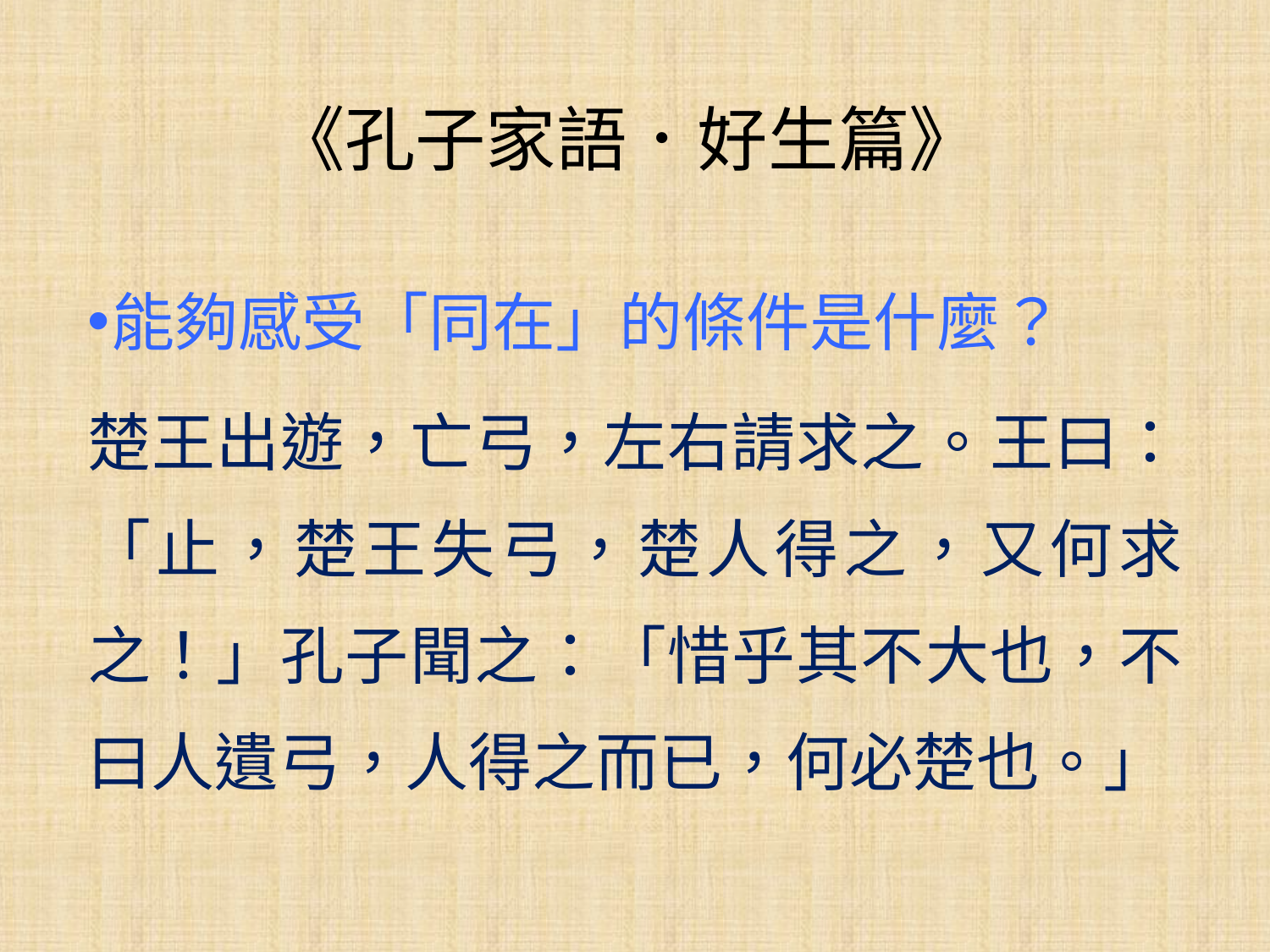

# 《孔子家語．好生篇》
能夠感受「同在」的條件是什麼？
楚王出遊，亡弓，左右請求之。王曰：「止，楚王失弓，楚人得之，又何求之！」孔子聞之：「惜乎其不大也，不曰人遺弓，人得之而已，何必楚也。」